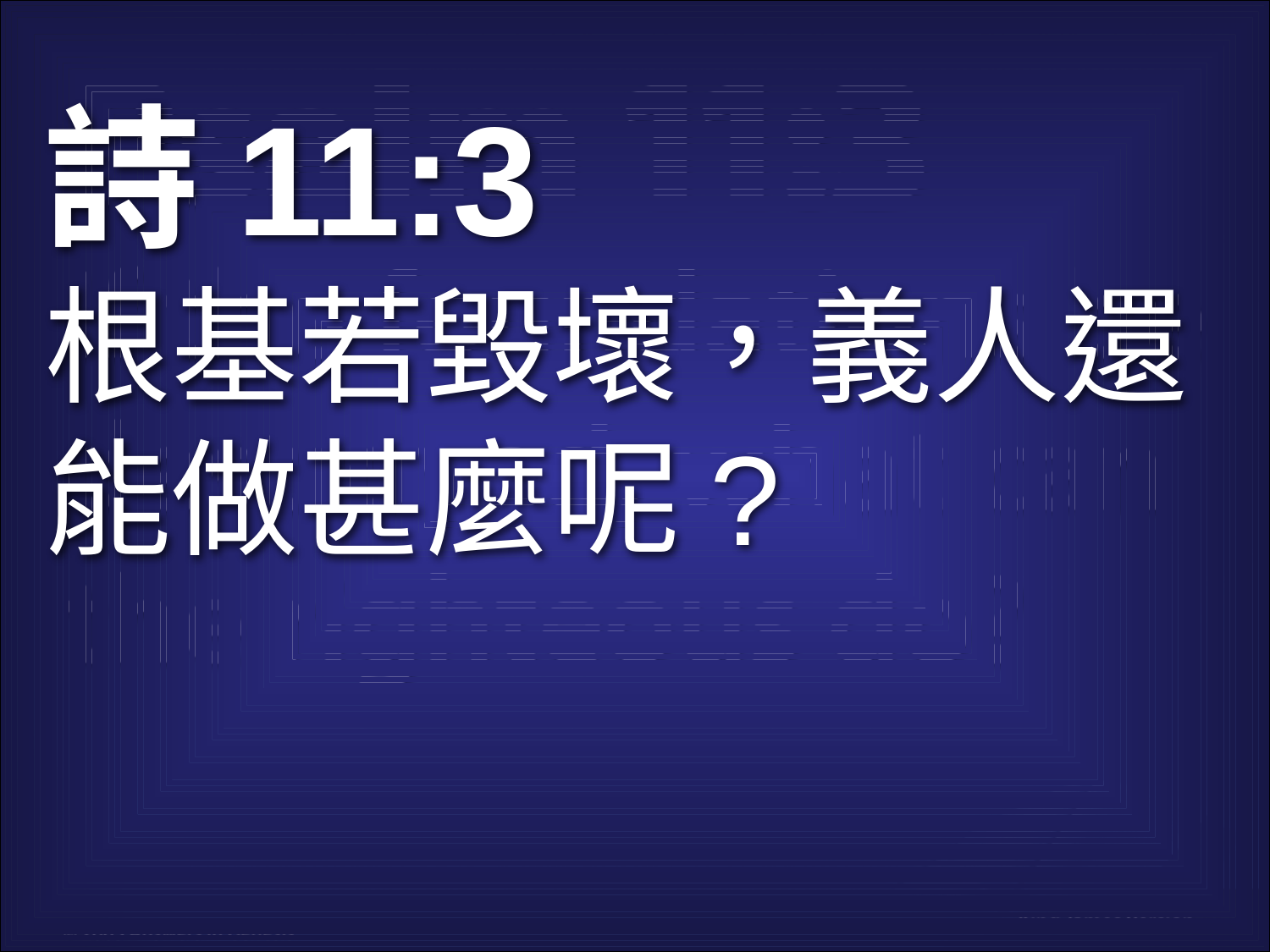

# Psalm 11:3 KJV 00422
詩11:3
根基若毀壞，義人還能做甚麼呢?